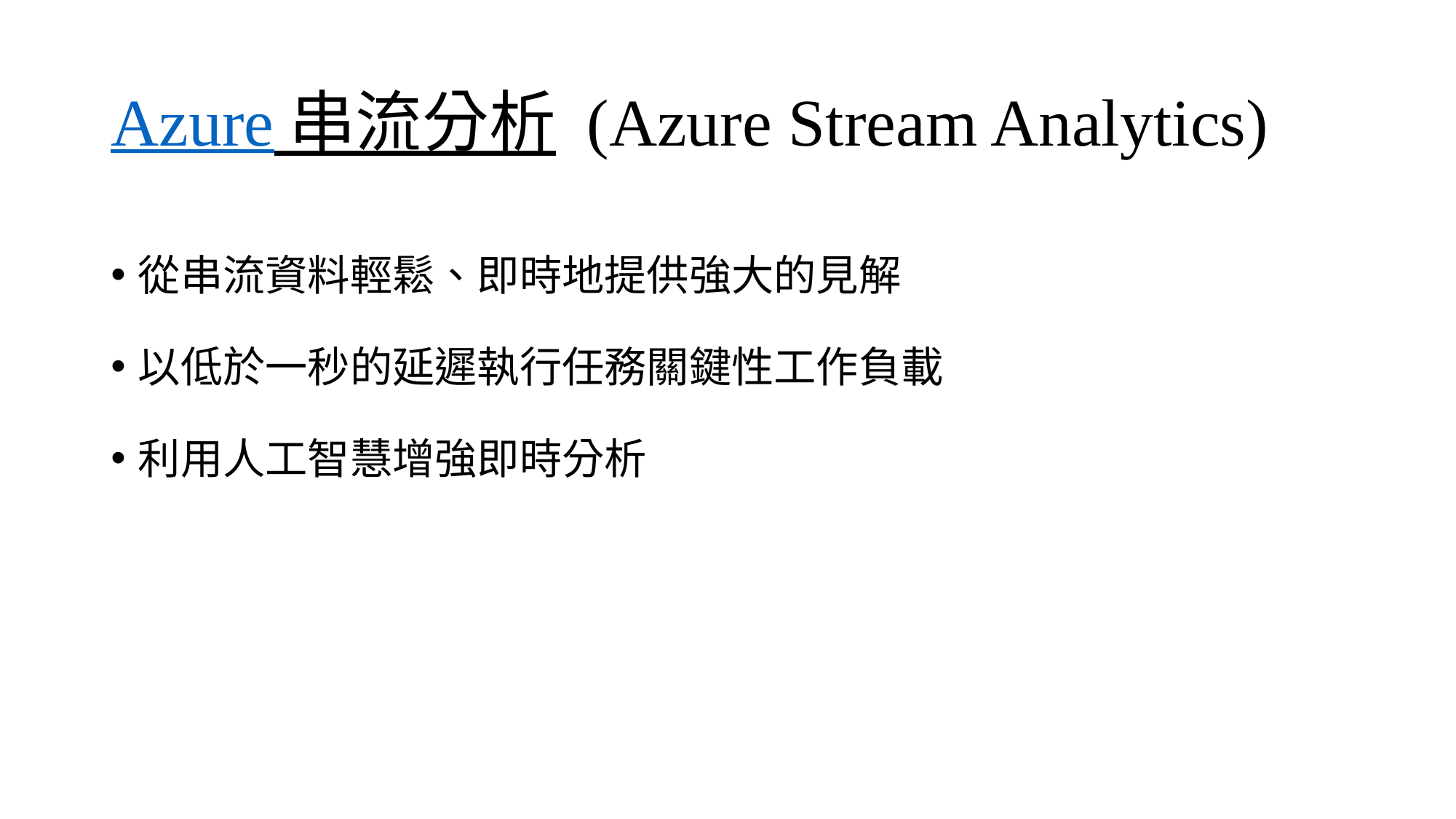

# Azure 串流分析 (Azure Stream Analytics)
從串流資料輕鬆、即時地提供強大的見解
以低於一秒的延遲執行任務關鍵性工作負載
利用人工智慧增強即時分析